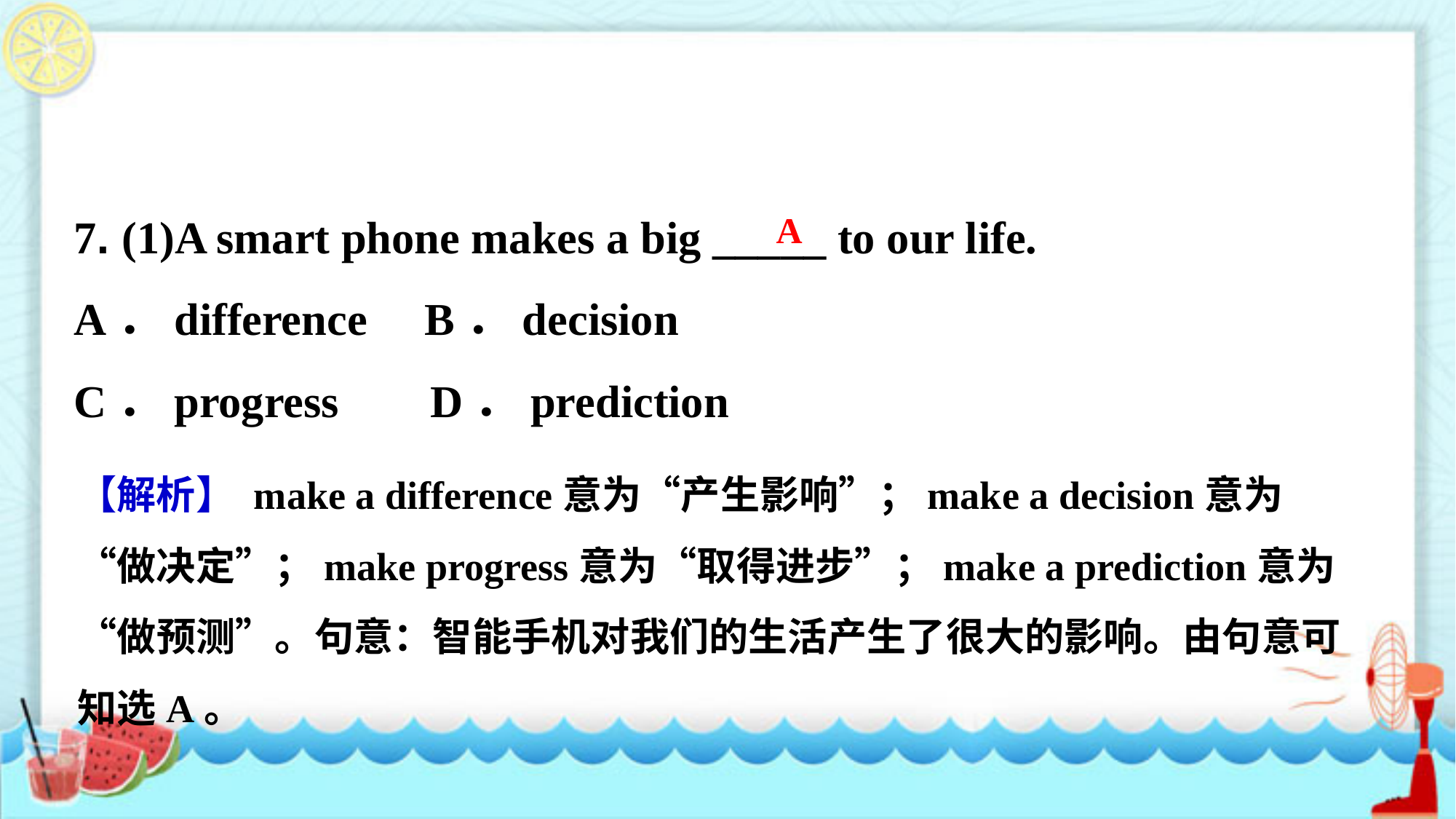

7. (1)A smart phone makes a big _____ to our life.
A．difference     B．decision
C．progress        D．prediction
A
【解析】 make a difference意为“产生影响”；make a decision意为“做决定”；make progress意为“取得进步”；make a prediction意为“做预测”。句意：智能手机对我们的生活产生了很大的影响。由句意可知选A。